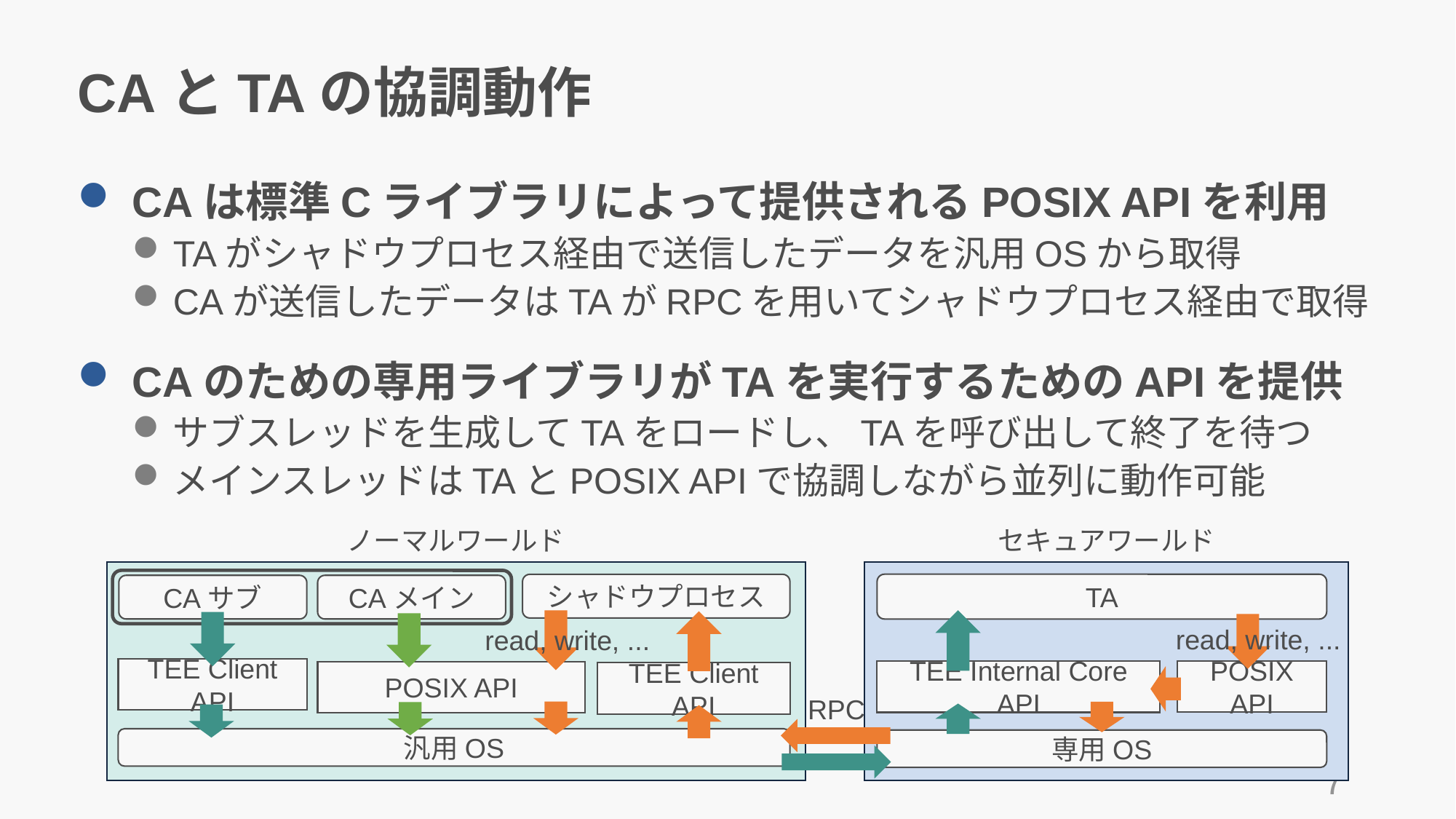

# CAとTAの協調動作
CAは標準Cライブラリによって提供されるPOSIX APIを利用
TAがシャドウプロセス経由で送信したデータを汎用OSから取得
CAが送信したデータはTAがRPCを用いてシャドウプロセス経由で取得
CAのための専用ライブラリがTAを実行するためのAPIを提供
サブスレッドを生成してTAをロードし、TAを呼び出して終了を待つ
メインスレッドはTAとPOSIX APIで協調しながら並列に動作可能
ノーマルワールド
セキュアワールド

TA
シャドウプロセス
CAサブ
CAメイン

read, write, ...
read, write, ...
TEE Client API
POSIX API
TEE Internal Core API
POSIX API
TEE Client API

RPC

汎用OS
専用OS